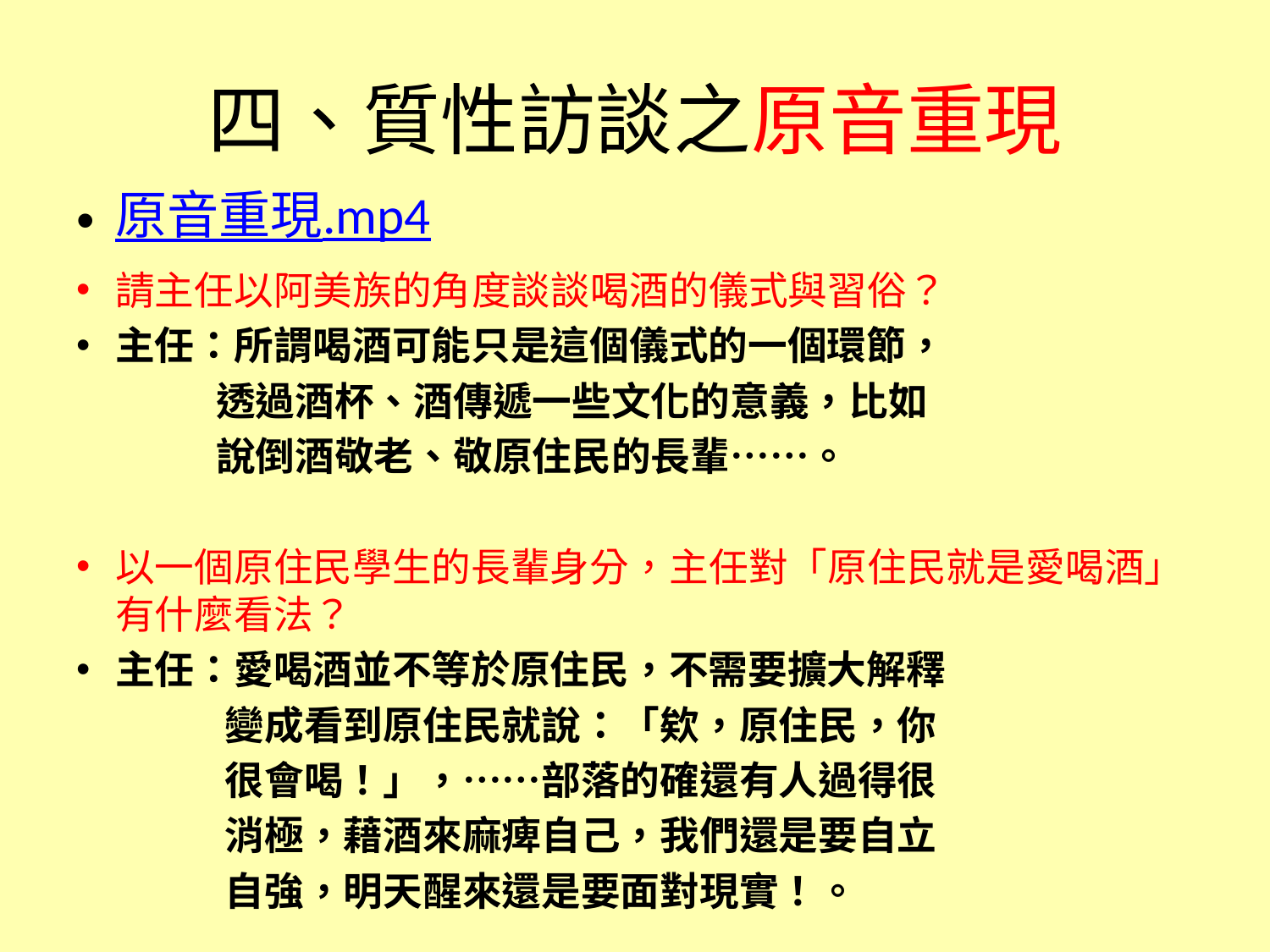

四、質性訪談之原音重現
#
原音重現.mp4
請主任以阿美族的角度談談喝酒的儀式與習俗？
主任：所謂喝酒可能只是這個儀式的一個環節，
               透過酒杯、酒傳遞一些文化的意義，比如
               說倒酒敬老、敬原住民的長輩……。

以一個原住民學生的長輩身分，主任對「原住民就是愛喝酒」有什麼看法？
主任：愛喝酒並不等於原住民，不需要擴大解釋
                變成看到原住民就說：「欸，原住民，你
                很會喝！」，……部落的確還有人過得很
                消極，藉酒來麻痺自己，我們還是要自立
                自強，明天醒來還是要面對現實！。